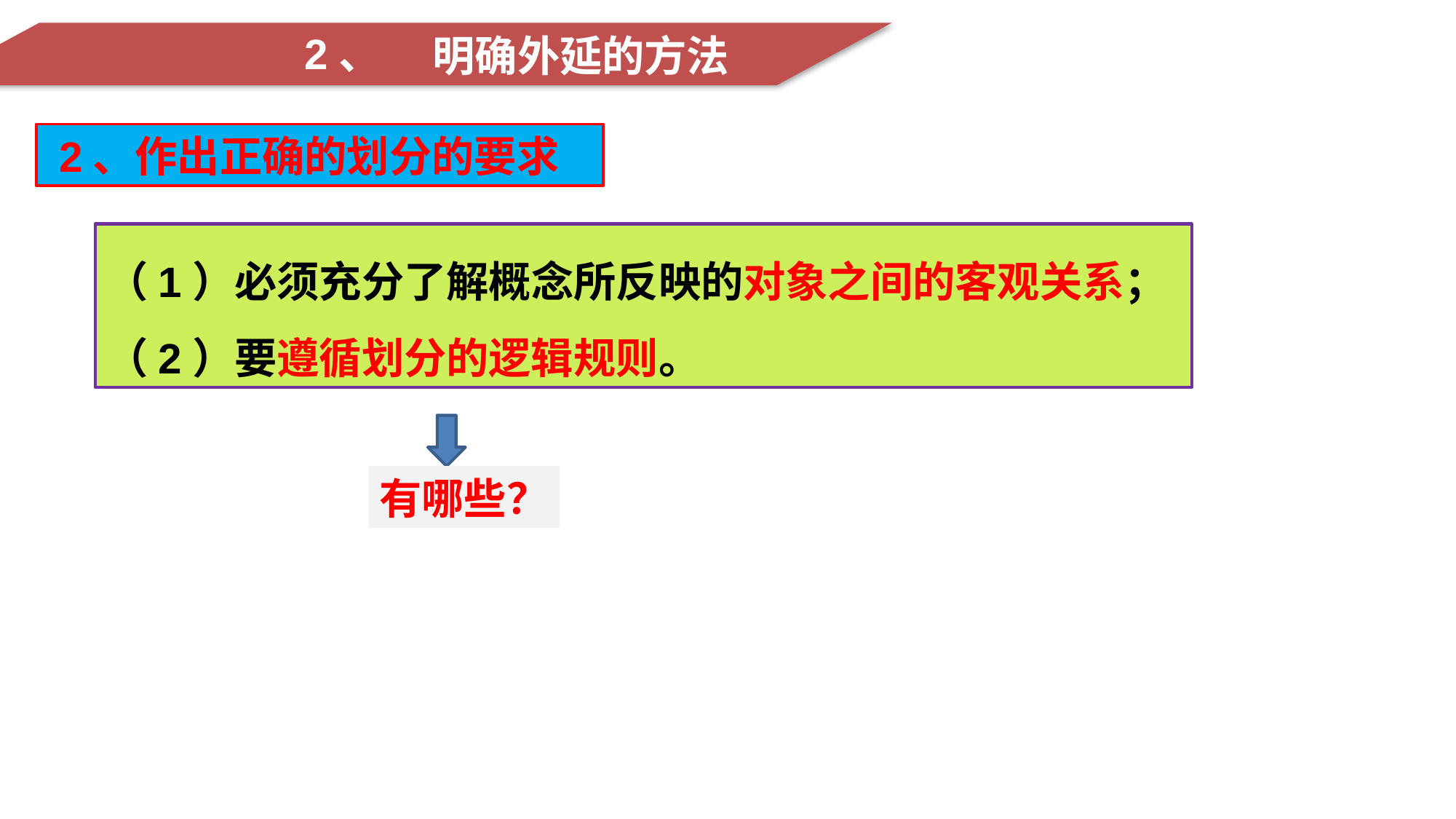

2、

明确外延的方法
 2、作出正确的划分的要求
（1）必须充分了解概念所反映的对象之间的客观关系；
（2）要遵循划分的逻辑规则。

有哪些？